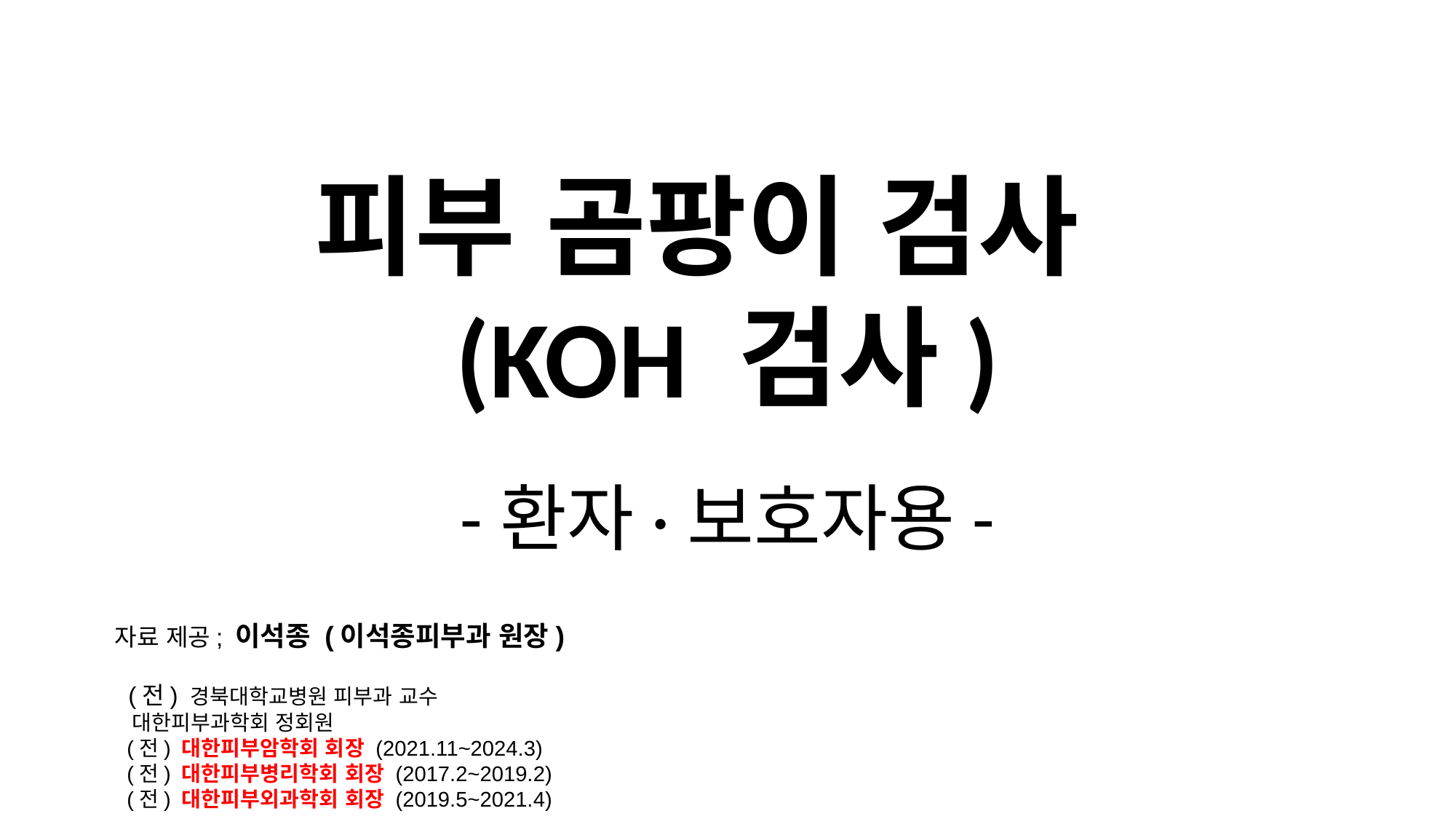

피부 곰팡이 검사   (KOH 검사)
-환자·보호자용-
자료 제공; 이석종 (이석종피부과 원장)

  (전) 경북대학교병원 피부과 교수
  대한피부과학회 정회원
  (전) 대한피부암학회 회장 (2021.11~2024.3)
  (전) 대한피부병리학회 회장 (2017.2~2019.2)
  (전) 대한피부외과학회 회장 (2019.5~2021.4)